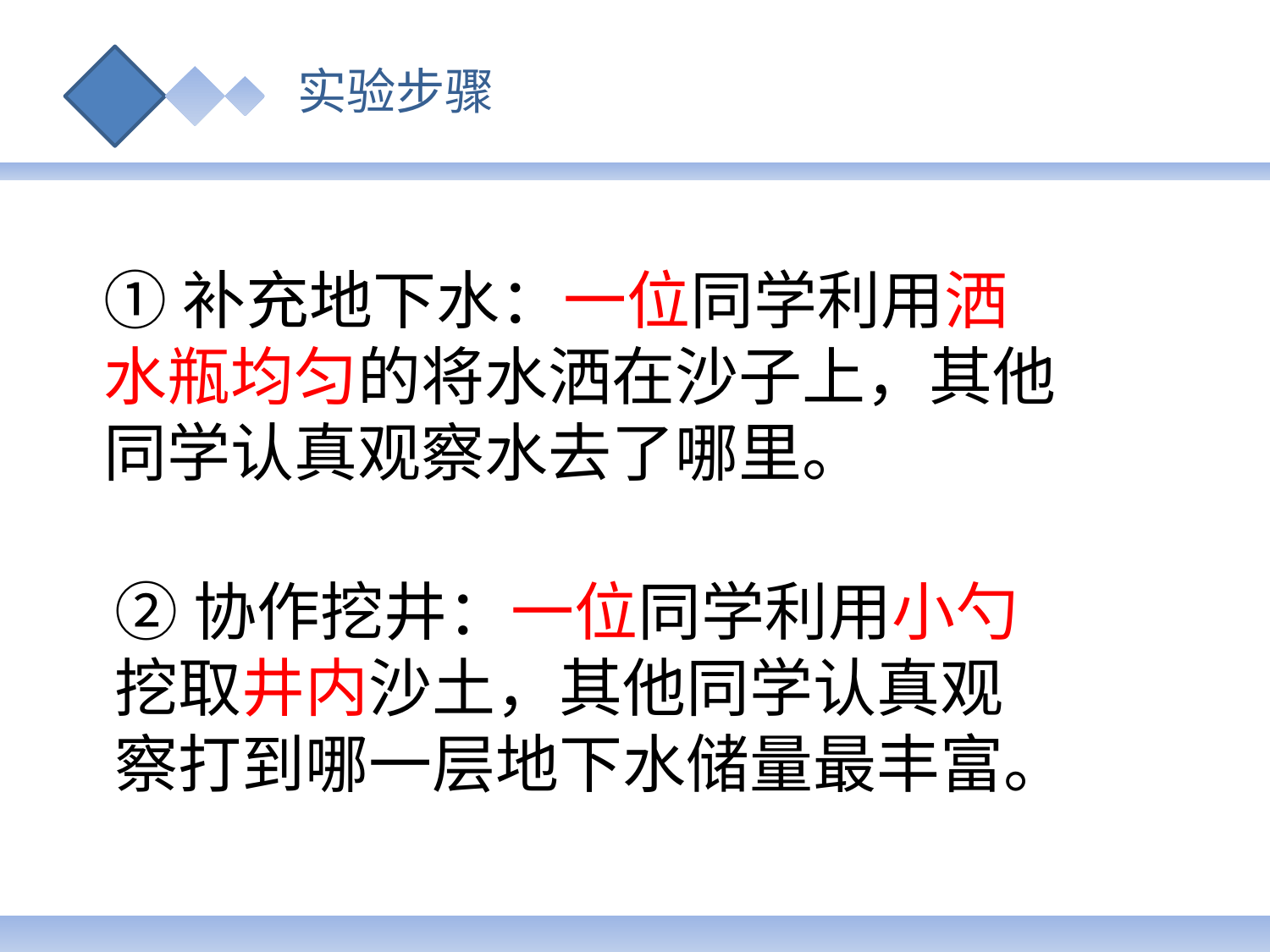

实验步骤

①补充地下水：一位同学利用洒水瓶均匀的将水洒在沙子上，其他同学认真观察水去了哪里。
②协作挖井：一位同学利用小勺挖取井内沙土，其他同学认真观察打到哪一层地下水储量最丰富。